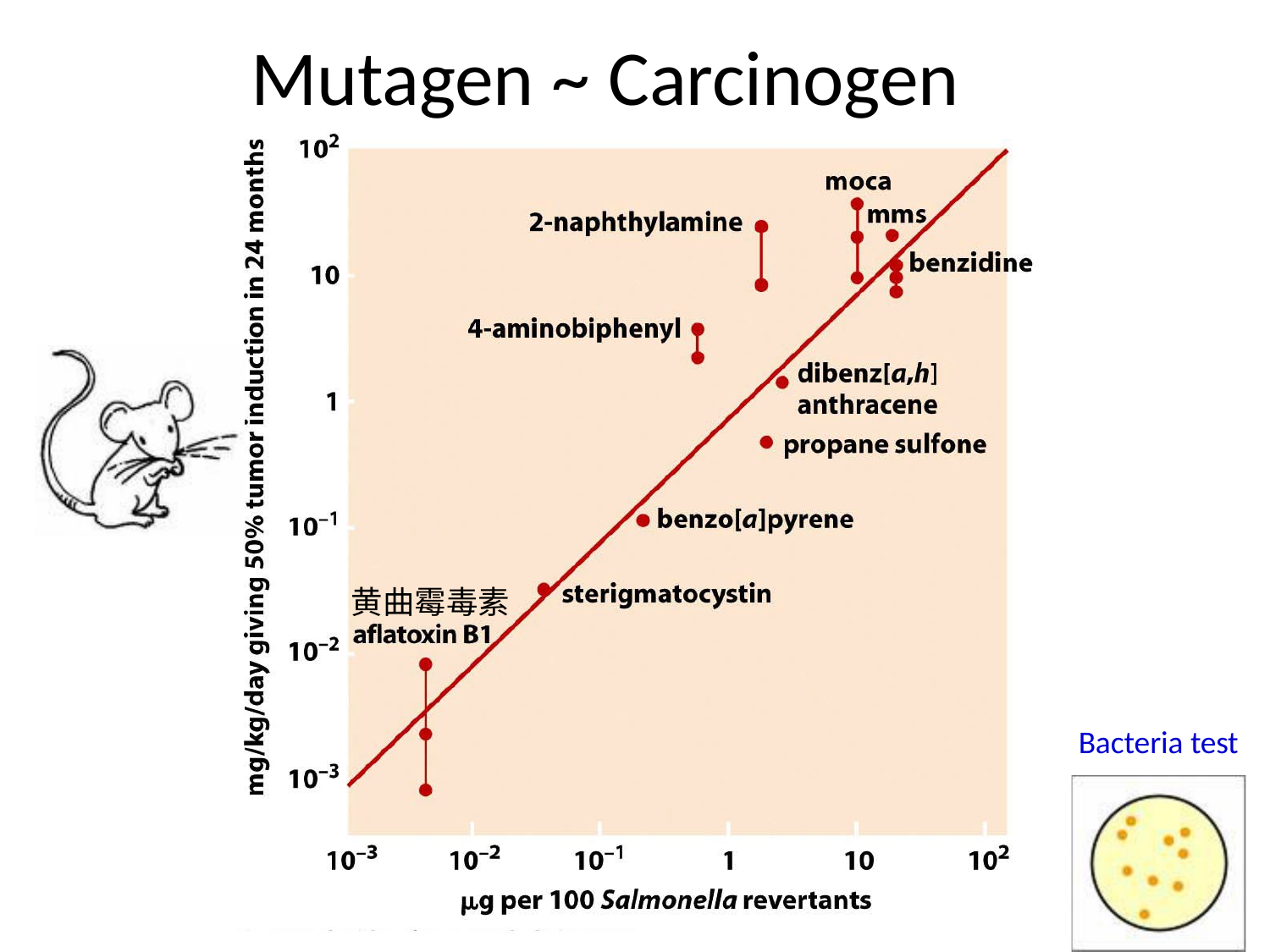

# Mutagen ~ Carcinogen

黄曲霉毒素
Bacteria test